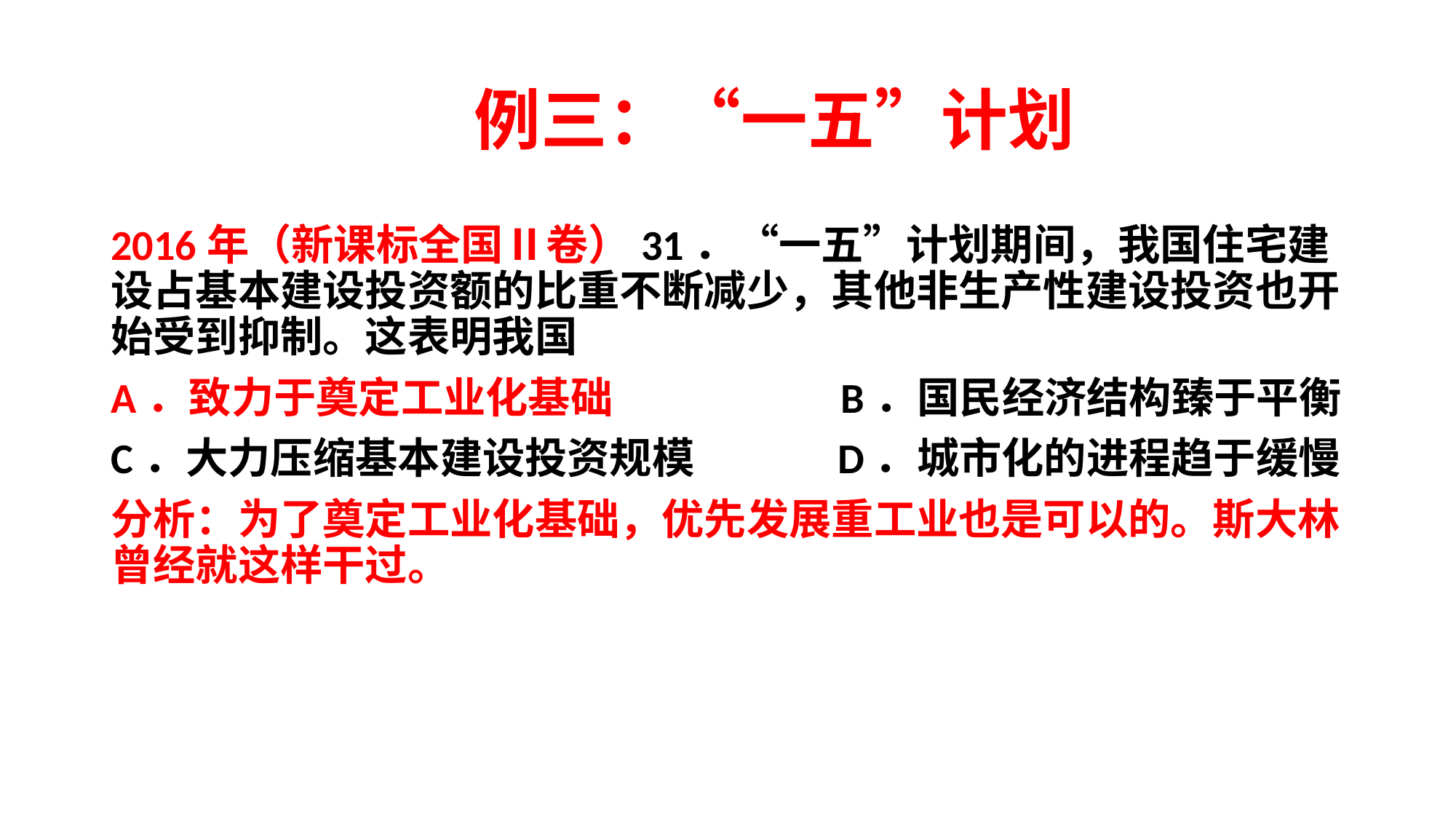

# 例三：“一五”计划
2016年（新课标全国Ⅱ卷）31．“一五”计划期间，我国住宅建设占基本建设投资额的比重不断减少，其他非生产性建设投资也开始受到抑制。这表明我国
A．致力于奠定工业化基础　　　　     B．国民经济结构臻于平衡
C．大力压缩基本建设投资规模　　     D．城市化的进程趋于缓慢
分析：为了奠定工业化基础，优先发展重工业也是可以的。斯大林曾经就这样干过。